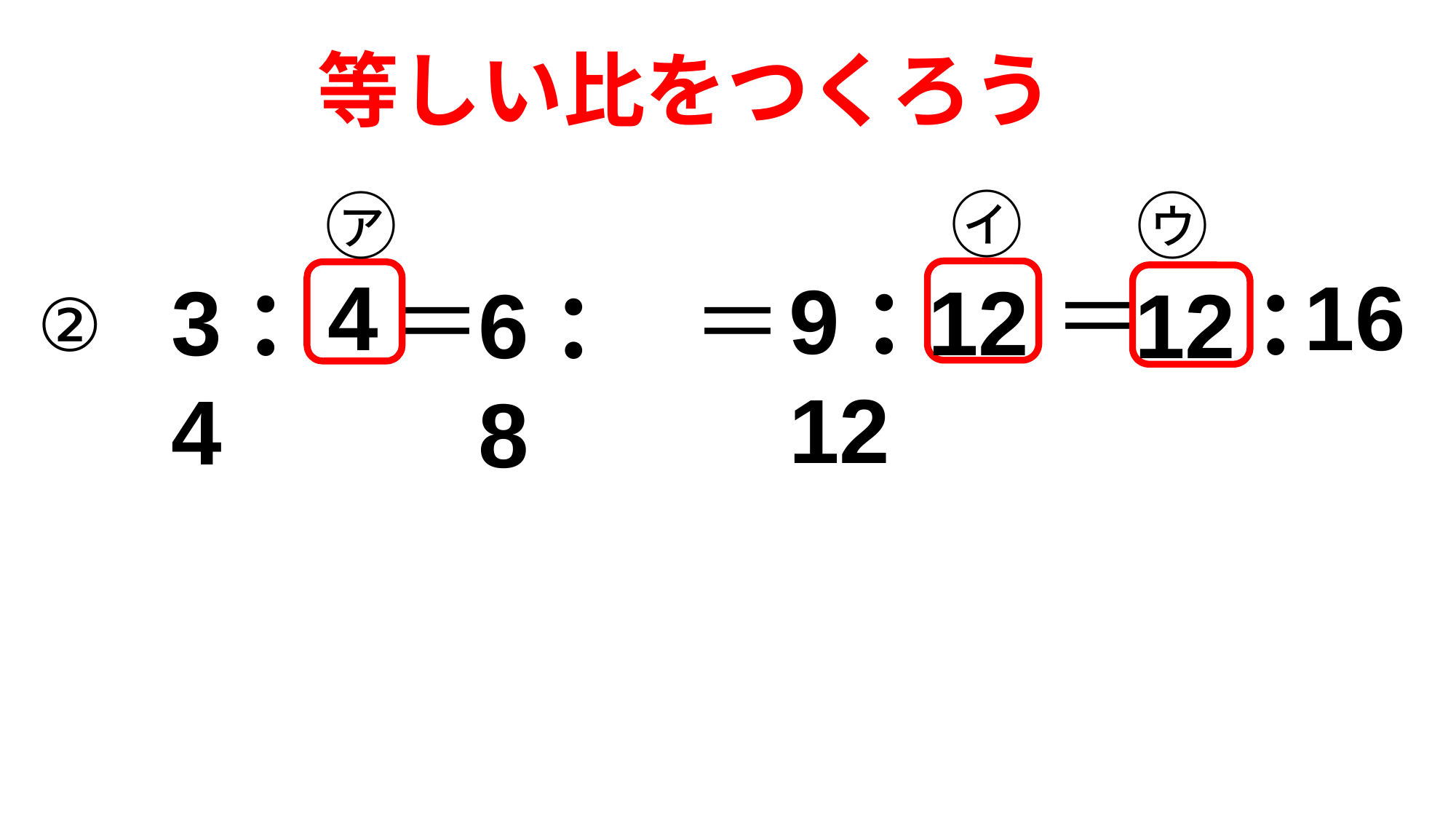

等しい比をつくろう
㋑
㋐
㋒
4
＝
16
9：12
12：
3：4
＝
12
＝

6：8
12

②